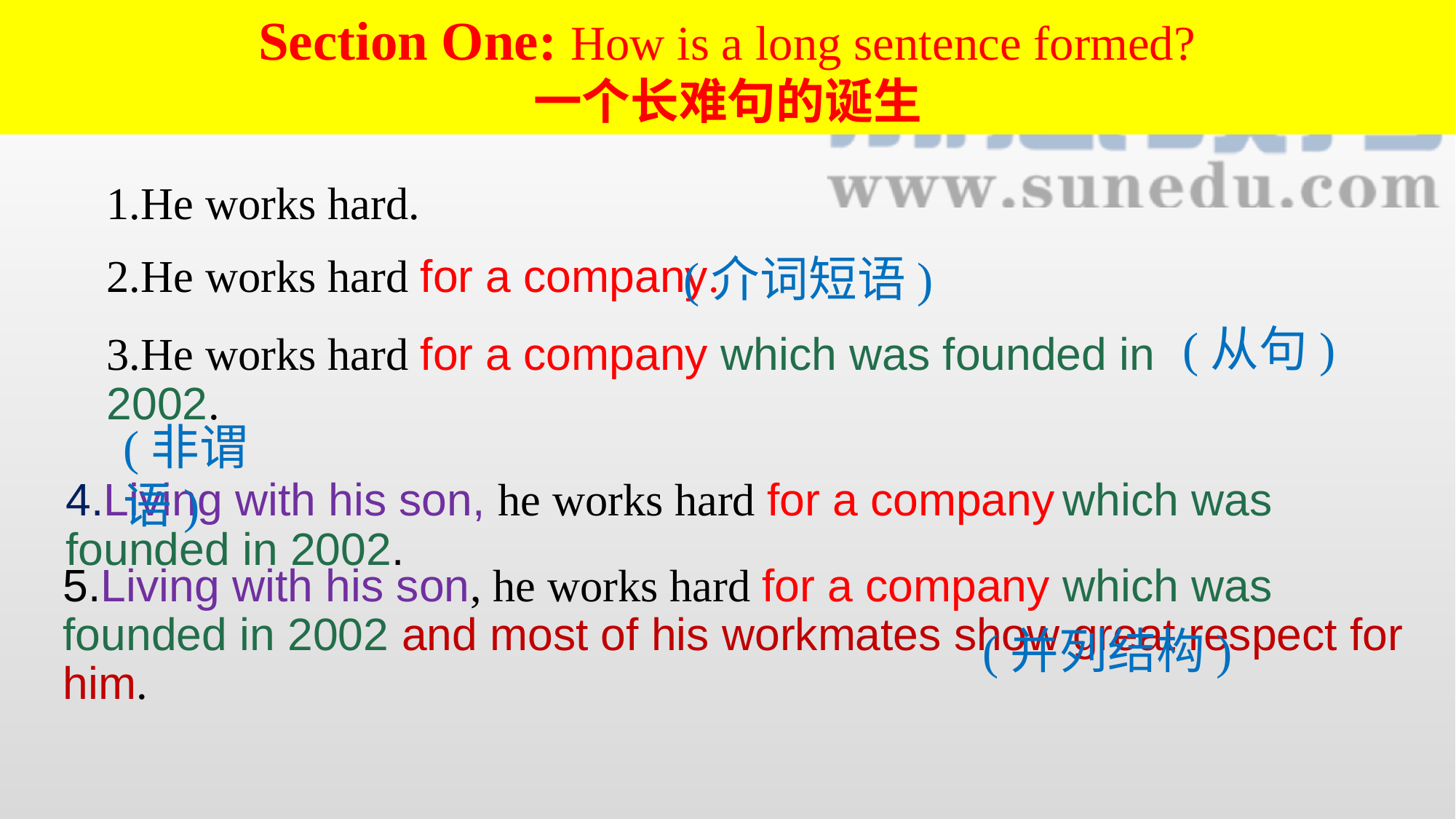

Section One: How is a long sentence formed?
一个长难句的诞生
1.He works hard.
(介词短语)
2.He works hard for a company.
(从句)
3.He works hard for a company which was founded in 2002.
(非谓语)
4.Living with his son, he works hard for a company which was founded in 2002.
5.Living with his son, he works hard for a company which was founded in 2002 and most of his workmates show great respect for him.
(并列结构)